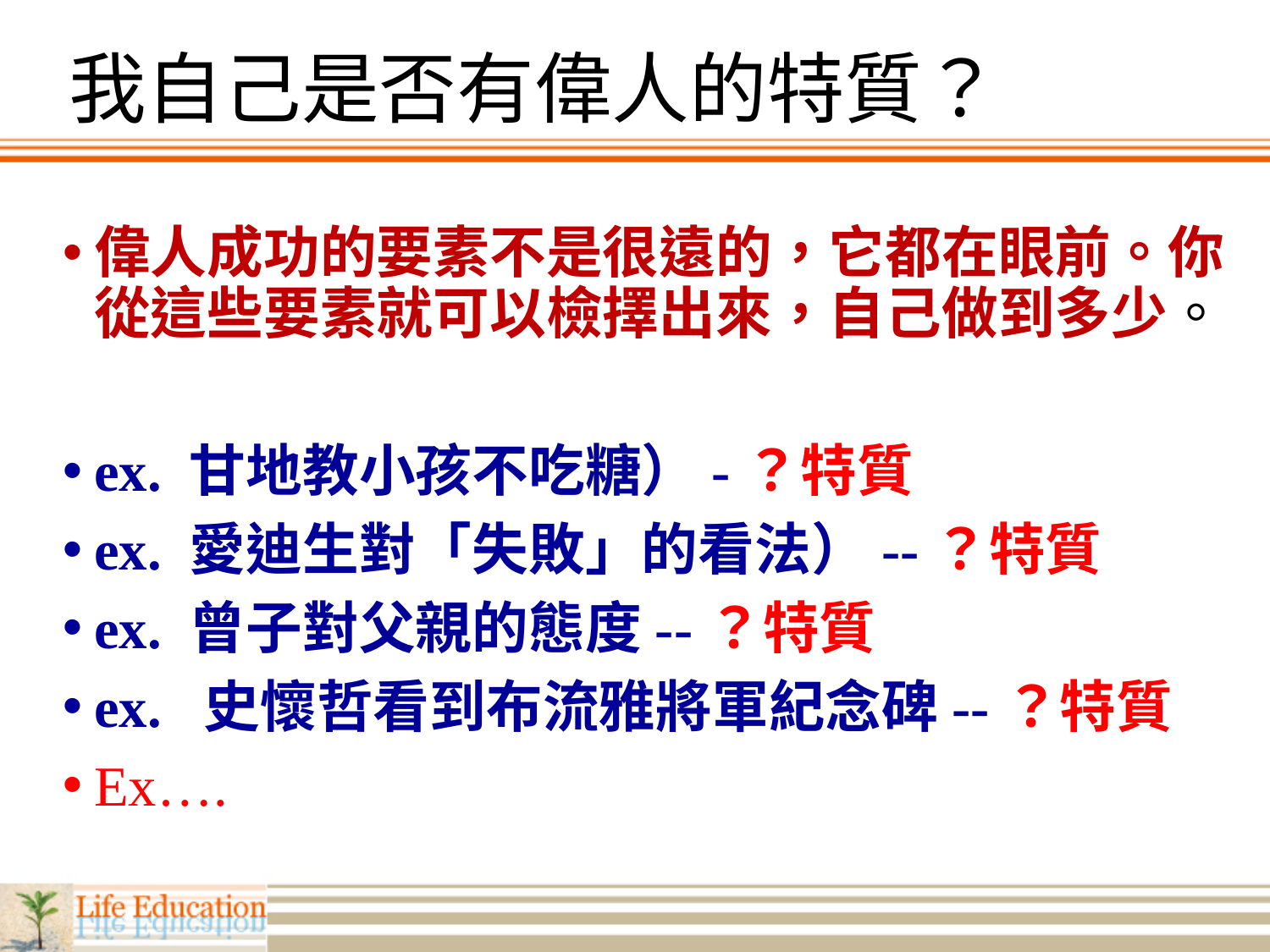

# 我自己是否有偉人的特質？
偉人成功的要素不是很遠的，它都在眼前。你從這些要素就可以檢擇出來，自己做到多少。

ex. 甘地教小孩不吃糖）-？特質
ex. 愛迪生對「失敗」的看法）--？特質
ex. 曾子對父親的態度--？特質
ex.  史懷哲看到布流雅將軍紀念碑--？特質
Ex….